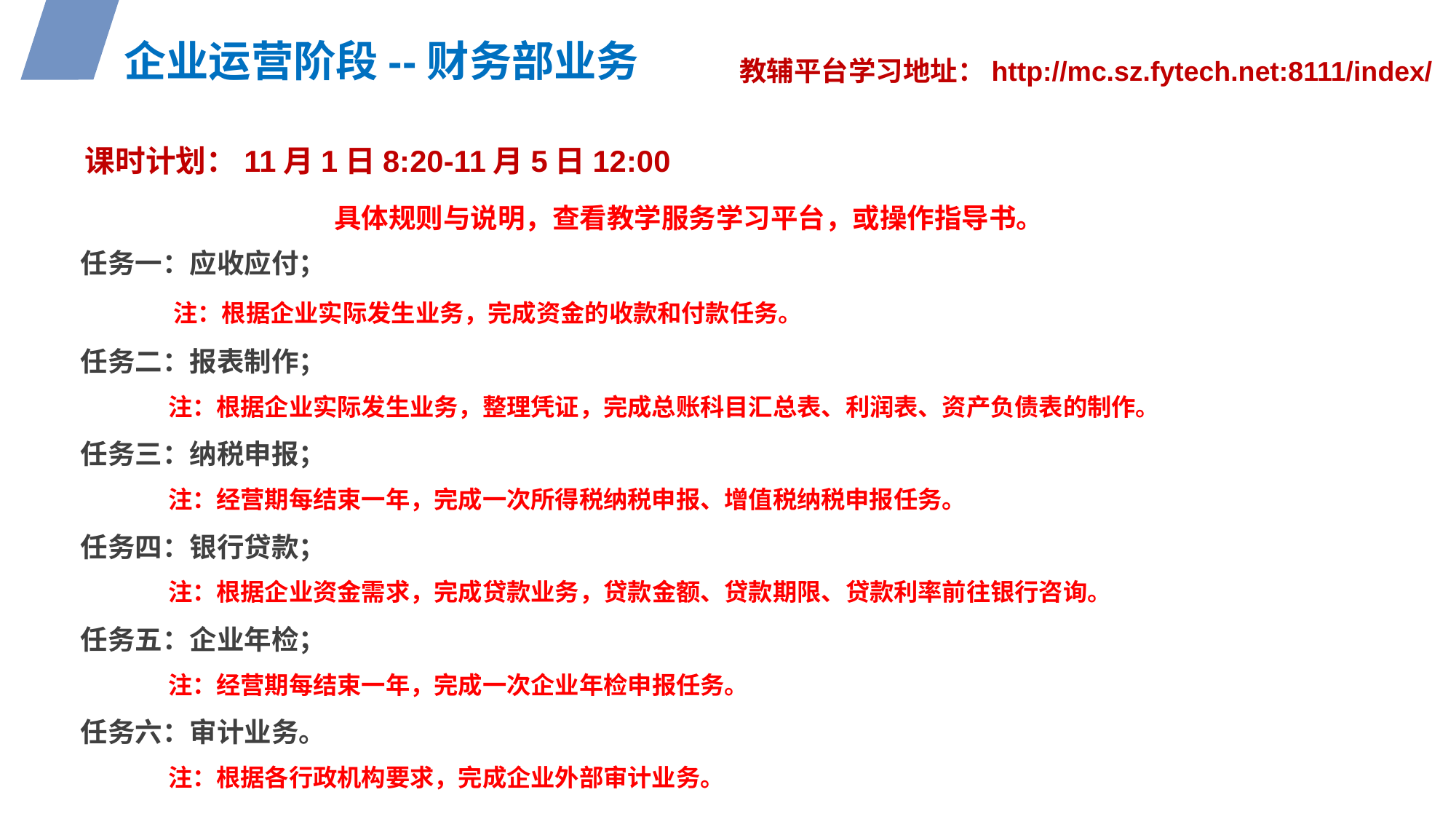

企业运营阶段--财务部业务
教辅平台学习地址：http://mc.sz.fytech.net:8111/index/
课时计划：11月1日8:20-11月5日12:00
具体规则与说明，查看教学服务学习平台，或操作指导书。
任务一：应收应付；
              注：根据企业实际发生业务，完成资金的收款和付款任务。
任务二：报表制作；
               注：根据企业实际发生业务，整理凭证，完成总账科目汇总表、利润表、资产负债表的制作。
任务三：纳税申报；
               注：经营期每结束一年，完成一次所得税纳税申报、增值税纳税申报任务。
任务四：银行贷款；
               注：根据企业资金需求，完成贷款业务，贷款金额、贷款期限、贷款利率前往银行咨询。
任务五：企业年检；
               注：经营期每结束一年，完成一次企业年检申报任务。
任务六：审计业务。
               注：根据各行政机构要求，完成企业外部审计业务。